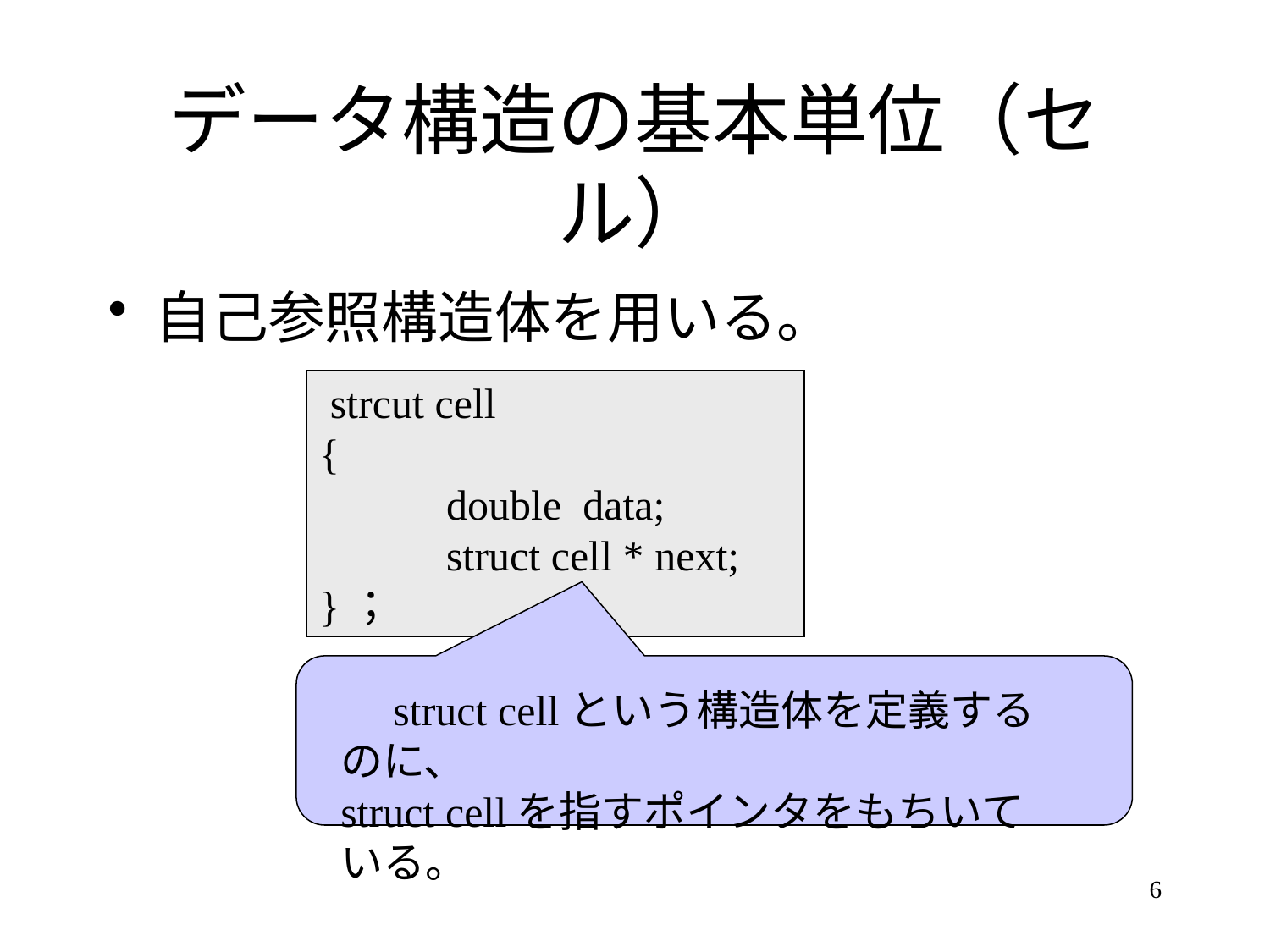

# データ構造の基本単位（セル）
自己参照構造体を用いる。
 strcut cell
{
	double  data;
	struct cell * next;
}；

　struct cellという構造体を定義するのに、
struct cellを指すポインタをもちいている。
6